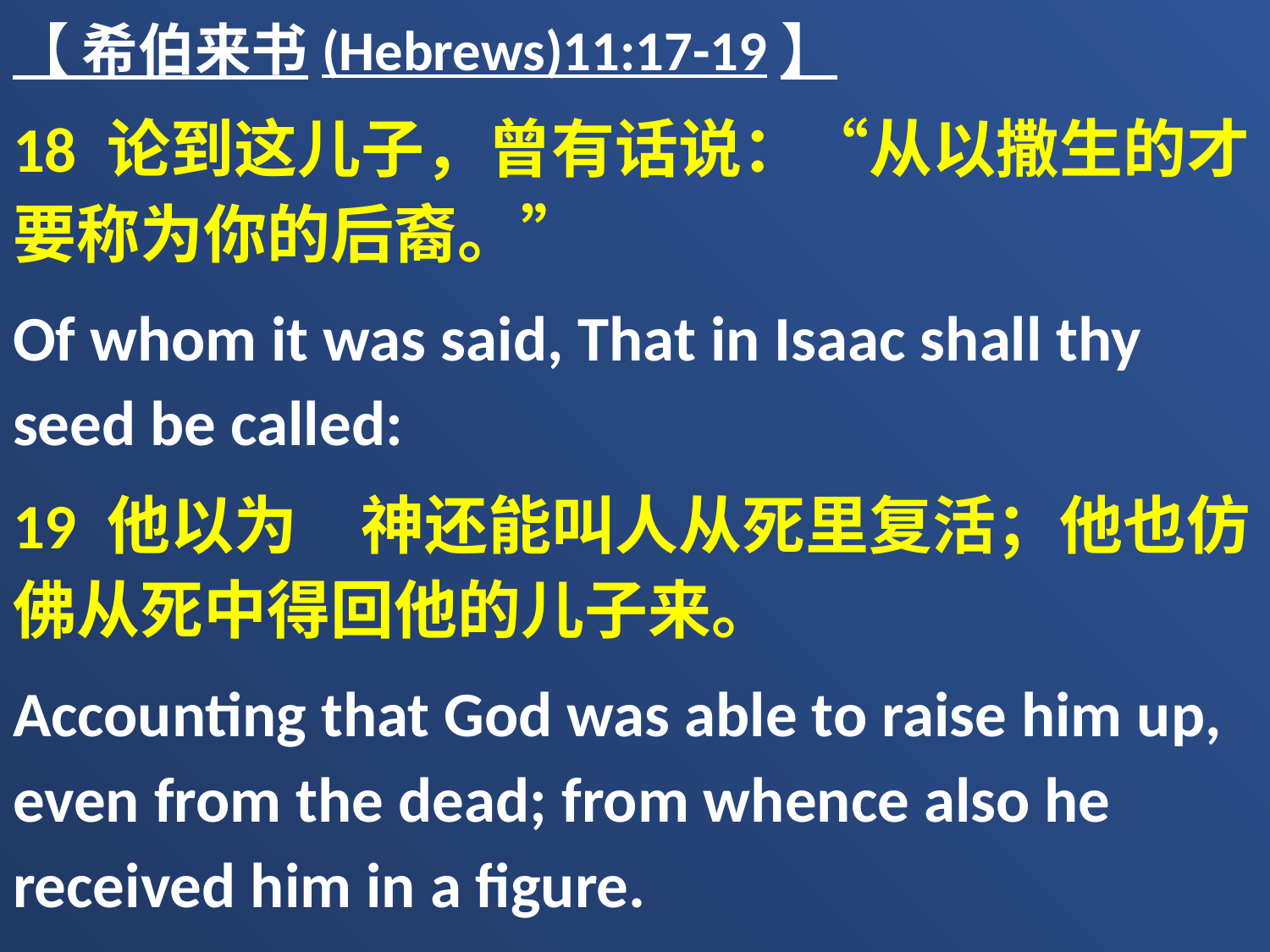

【 希伯来书(Hebrews)11:17-19】
18 论到这儿子，曾有话说：“从以撒生的才要称为你的后裔。”
Of whom it was said, That in Isaac shall thy seed be called:
19 他以为　神还能叫人从死里复活；他也仿佛从死中得回他的儿子来。
Accounting that God was able to raise him up, even from the dead; from whence also he received him in a figure.